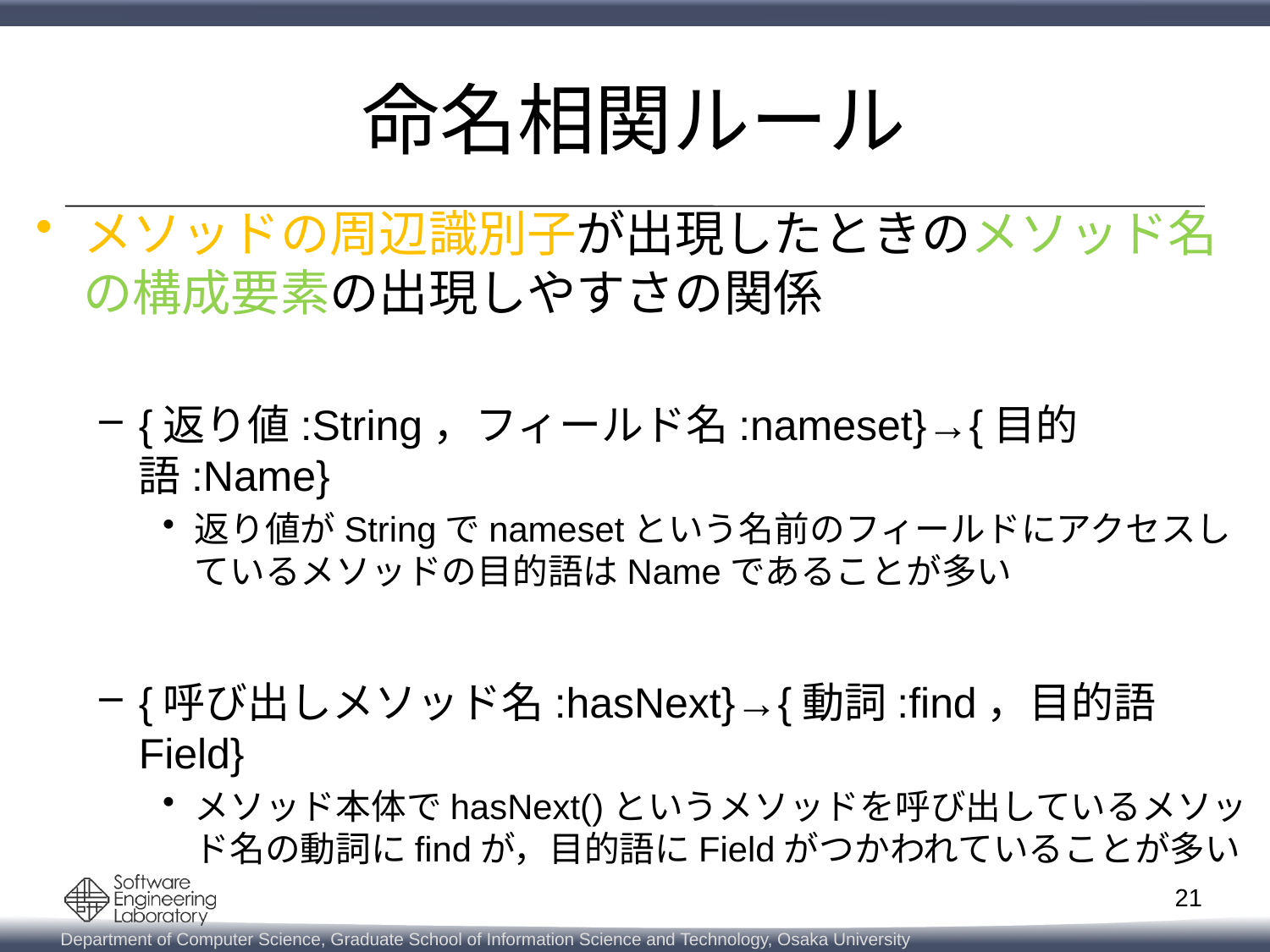

# 命名相関ルール
メソッドの周辺識別子が出現したときのメソッド名の構成要素の出現しやすさの関係

{返り値:String，フィールド名:nameset}→{目的語:Name}
返り値がStringでnamesetという名前のフィールドにアクセスしているメソッドの目的語はNameであることが多い

{呼び出しメソッド名:hasNext}→{動詞:find，目的語Field}
メソッド本体でhasNext()というメソッドを呼び出しているメソッド名の動詞にfindが，目的語にFieldがつかわれていることが多い

21